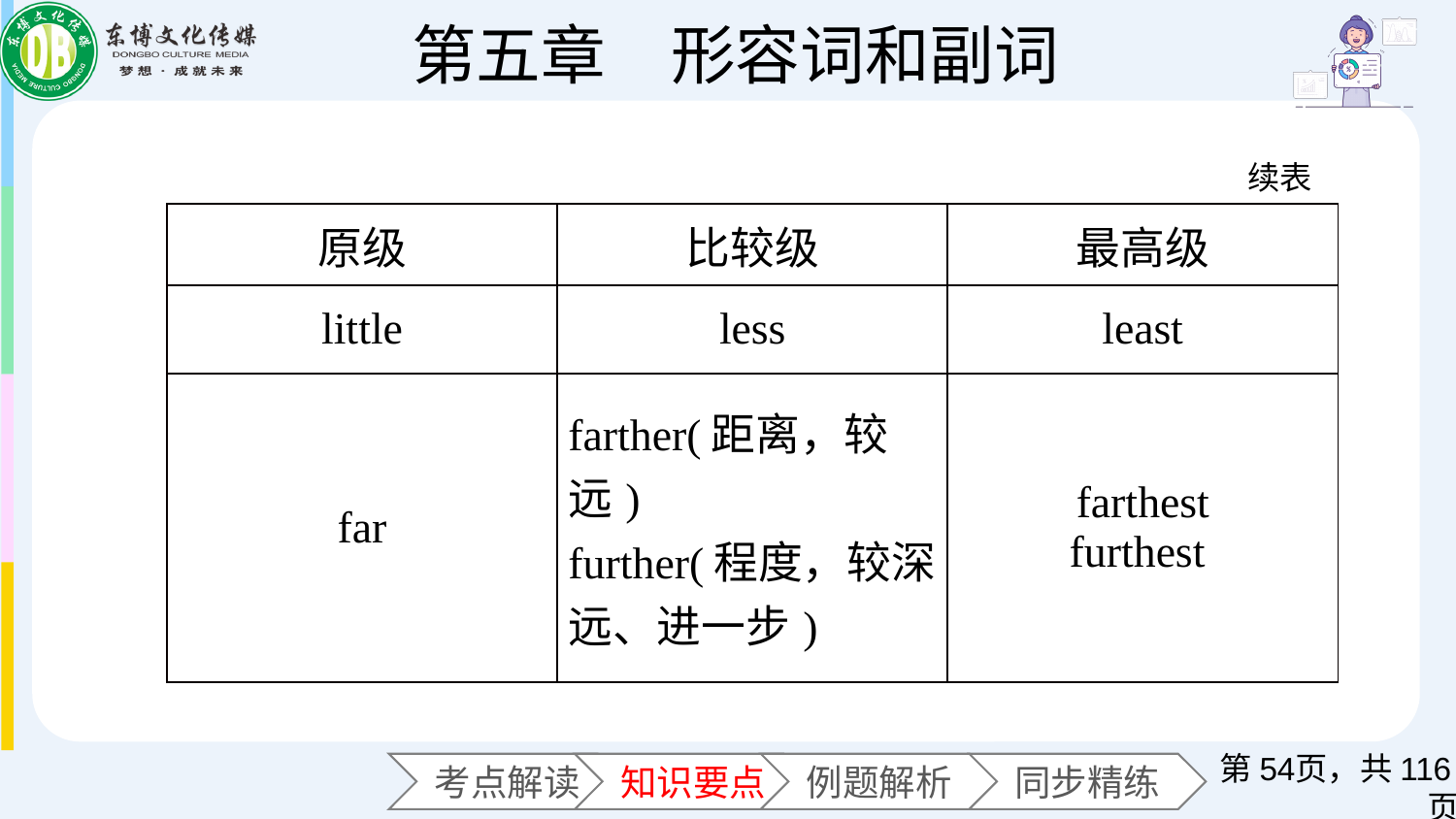

续表
| 原级 | 比较级 | 最高级 |
| --- | --- | --- |
| little | less | least |
| far | farther(距离，较远) further(程度，较深远、进一步) | farthest furthest |
第54页，共116页